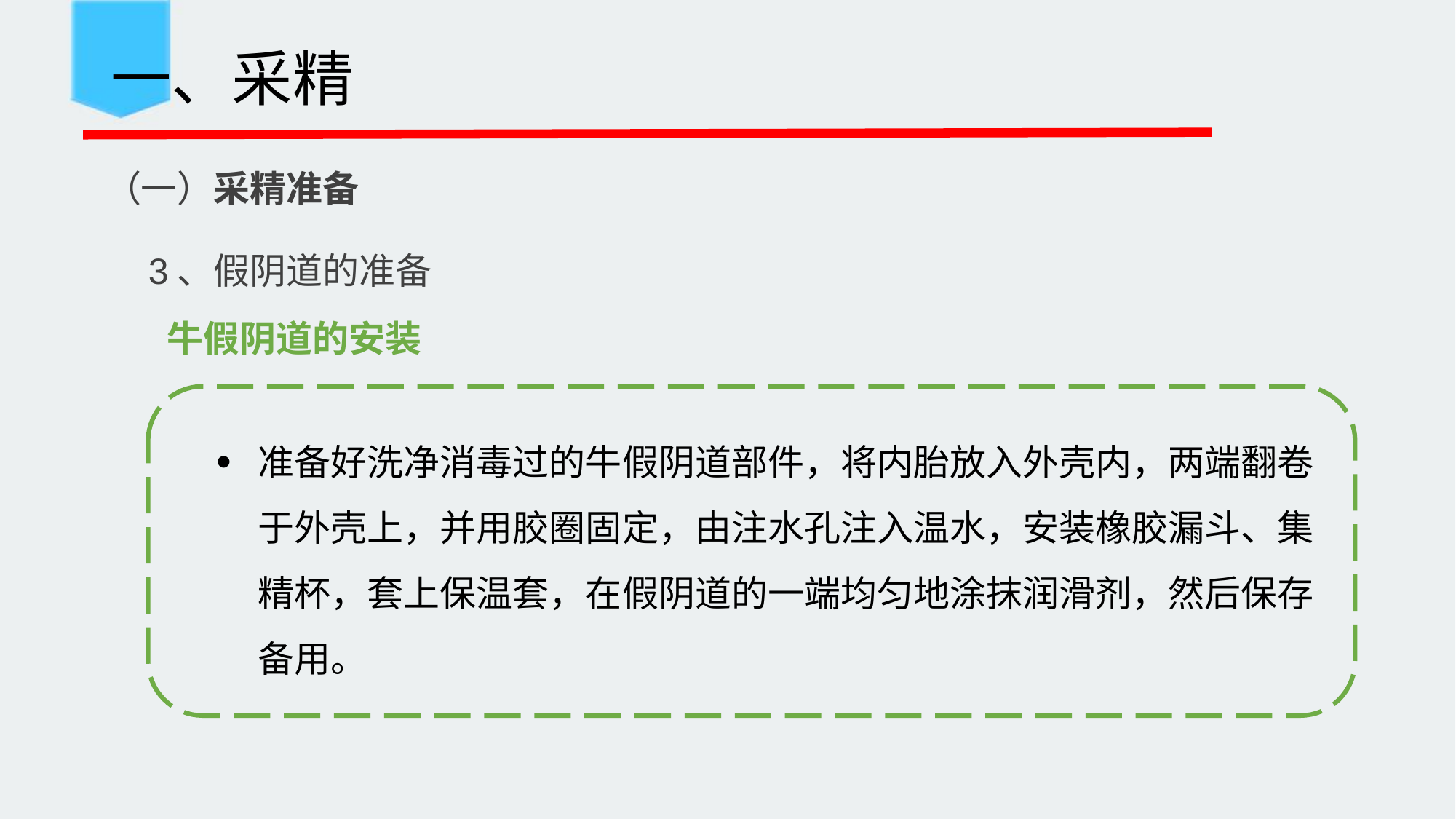

一、采精
  （一）采精准备

3、假阴道的准备
牛假阴道的安装

准备好洗净消毒过的牛假阴道部件，将内胎放入外壳内，两端翻卷 于外壳上，并用胶圈固定，由注水孔注入温水，安装橡胶漏斗、集 精杯，套上保温套，在假阴道的一端均匀地涂抹润滑剂，然后保存 备用。